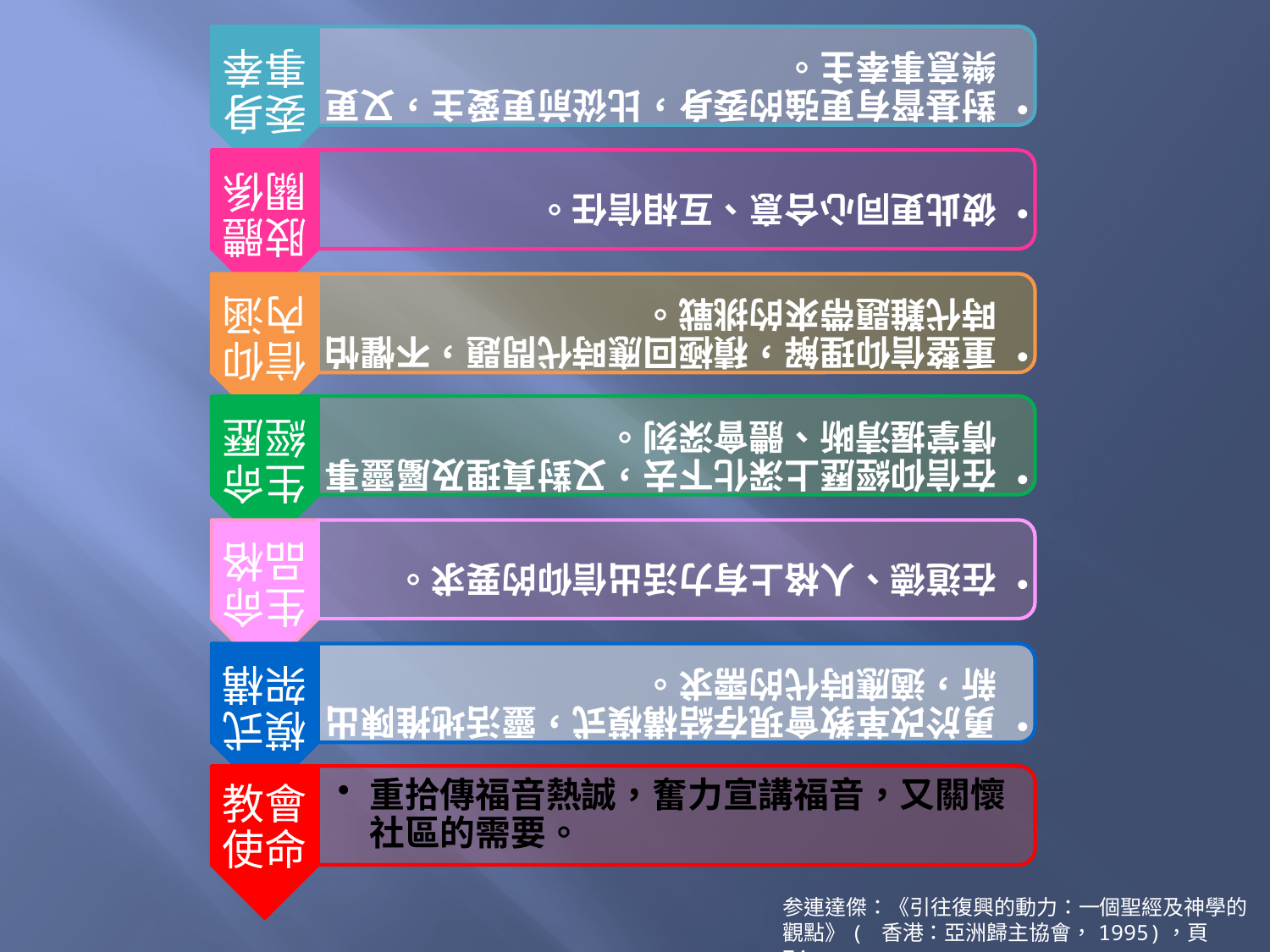

委身
事奉
對基督有更強的委身，比從前更愛主，又更樂意事奉主。
肢體關係
彼此更同心合意、互相信任。
信仰內涵
重整信仰理解，積極回應時代問題，不懼怕時代難題帶來的挑戰。
生命經歷
在信仰經歷上深化下去，又對真理及屬靈事情掌握清晰、體會深刻。
生命品格
在道德、人格上有力活出信仰的要求。
模式架構
勇於改革教會現存結構模式，靈活地推陳出新，適應時代的需求。
教會使命
重拾傳福音熱誠，奮力宣講福音，又關懷社區的需要。
参連達傑：《引往復興的動力：一個聖經及神學的觀點》( 香港：亞洲歸主協會，1995)，頁74。